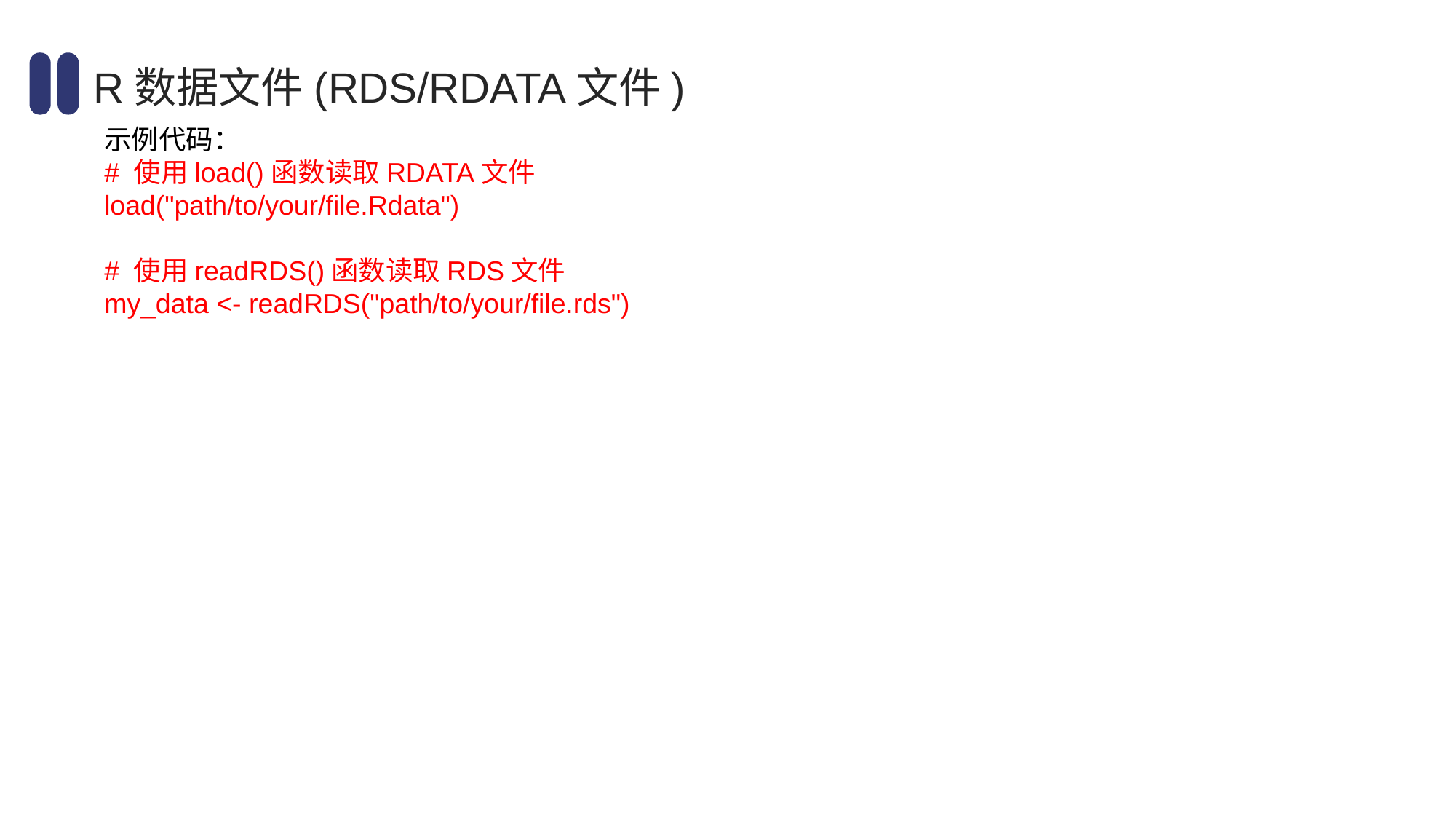

R数据文件(RDS/RDATA文件)
示例代码：
# 使用load()函数读取RDATA文件
load("path/to/your/file.Rdata")

# 使用readRDS()函数读取RDS文件
my_data <- readRDS("path/to/your/file.rds")